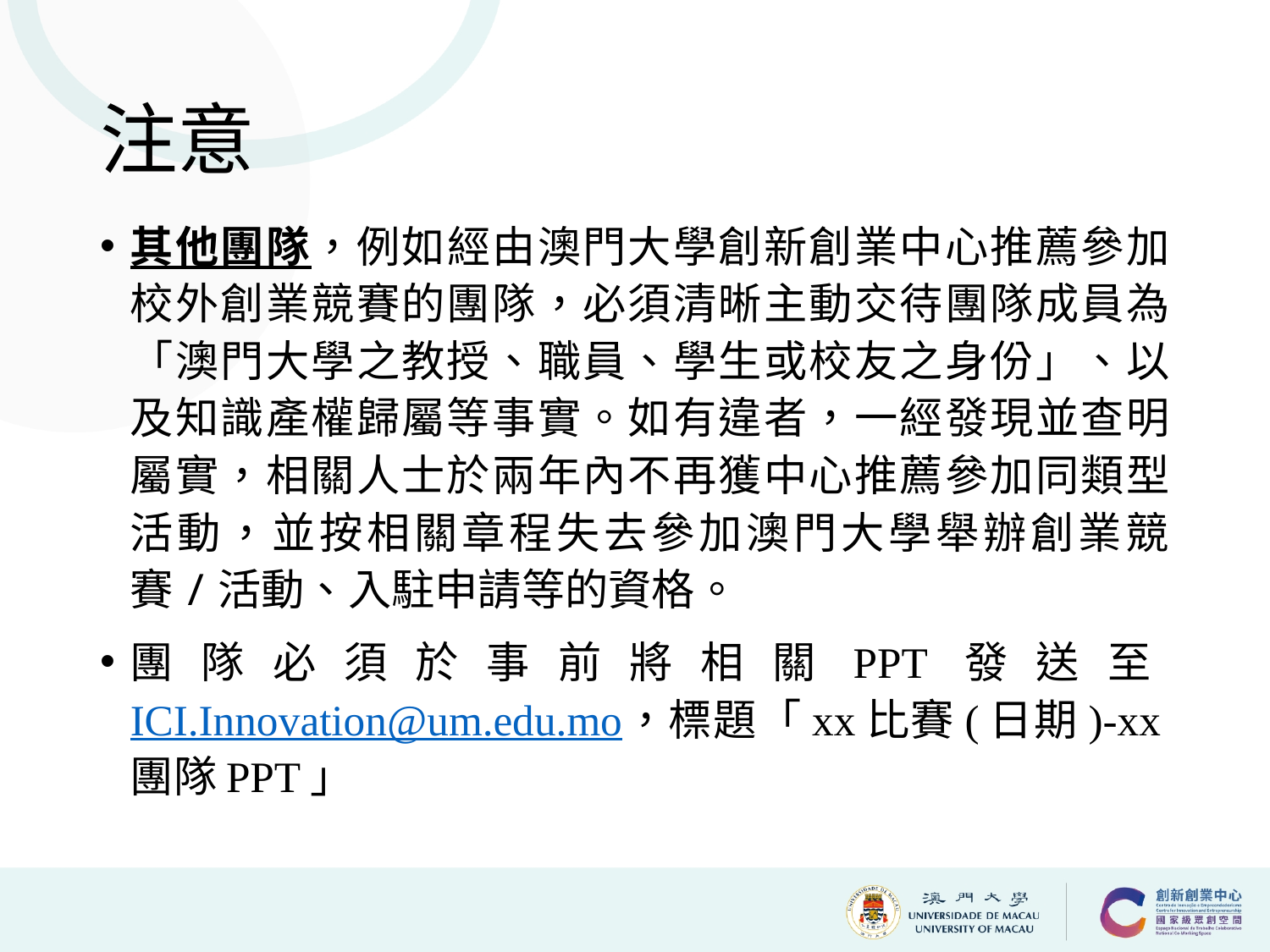

# 注意
其他團隊，例如經由澳門大學創新創業中心推薦參加校外創業競賽的團隊，必須清晰主動交待團隊成員為「澳門大學之教授、職員、學生或校友之身份」、以及知識產權歸屬等事實。如有違者，一經發現並查明屬實，相關人士於兩年內不再獲中心推薦參加同類型活動，並按相關章程失去參加澳門大學舉辦創業競賽/活動、入駐申請等的資格。
團隊必須於事前將相關PPT發送至 ICI.Innovation@um.edu.mo，標題「xx比賽(日期)-xx團隊PPT」